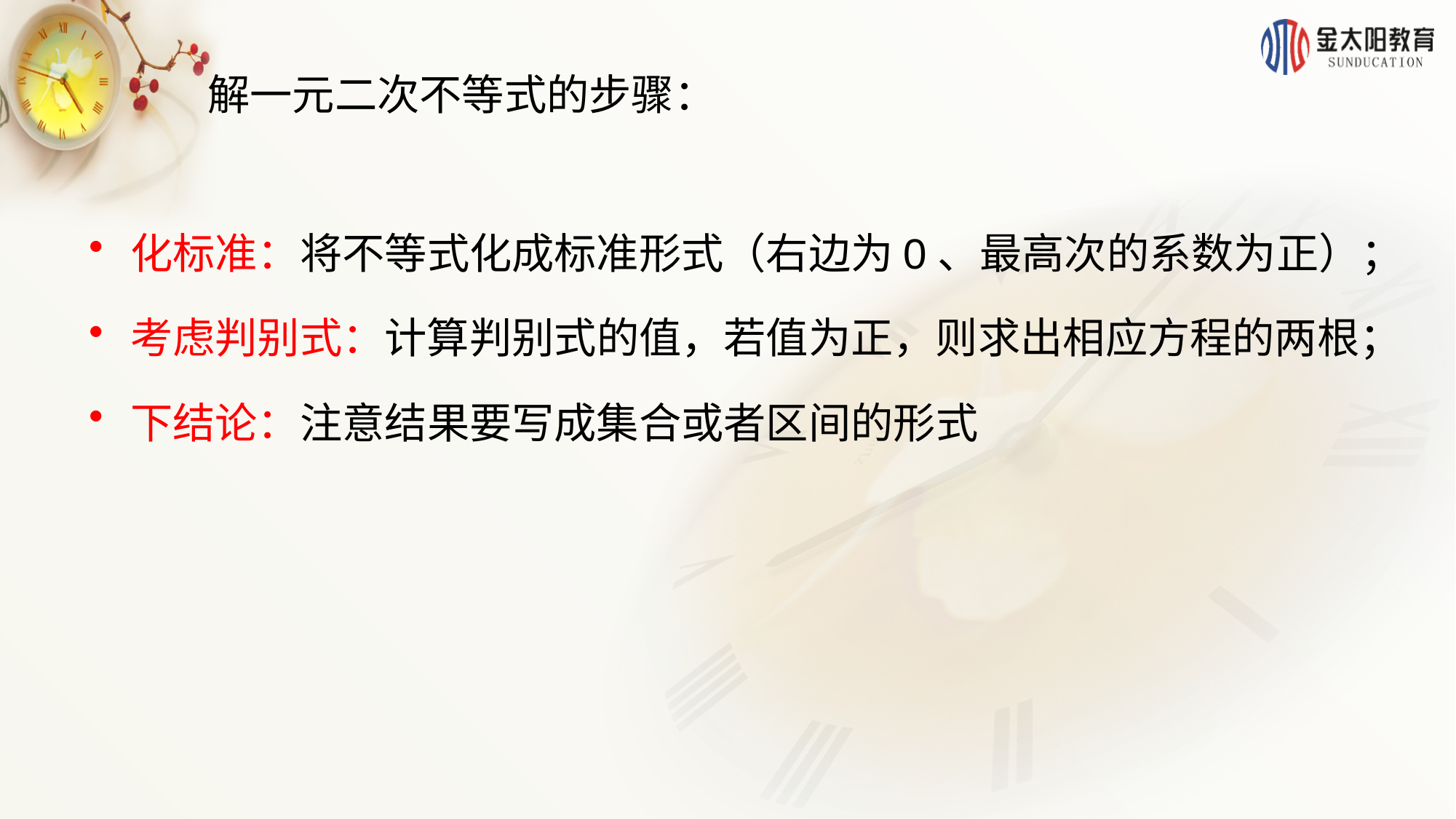

# 解一元二次不等式的步骤：
化标准：将不等式化成标准形式（右边为0、最高次的系数为正）；
考虑判别式：计算判别式的值，若值为正，则求出相应方程的两根；
下结论：注意结果要写成集合或者区间的形式